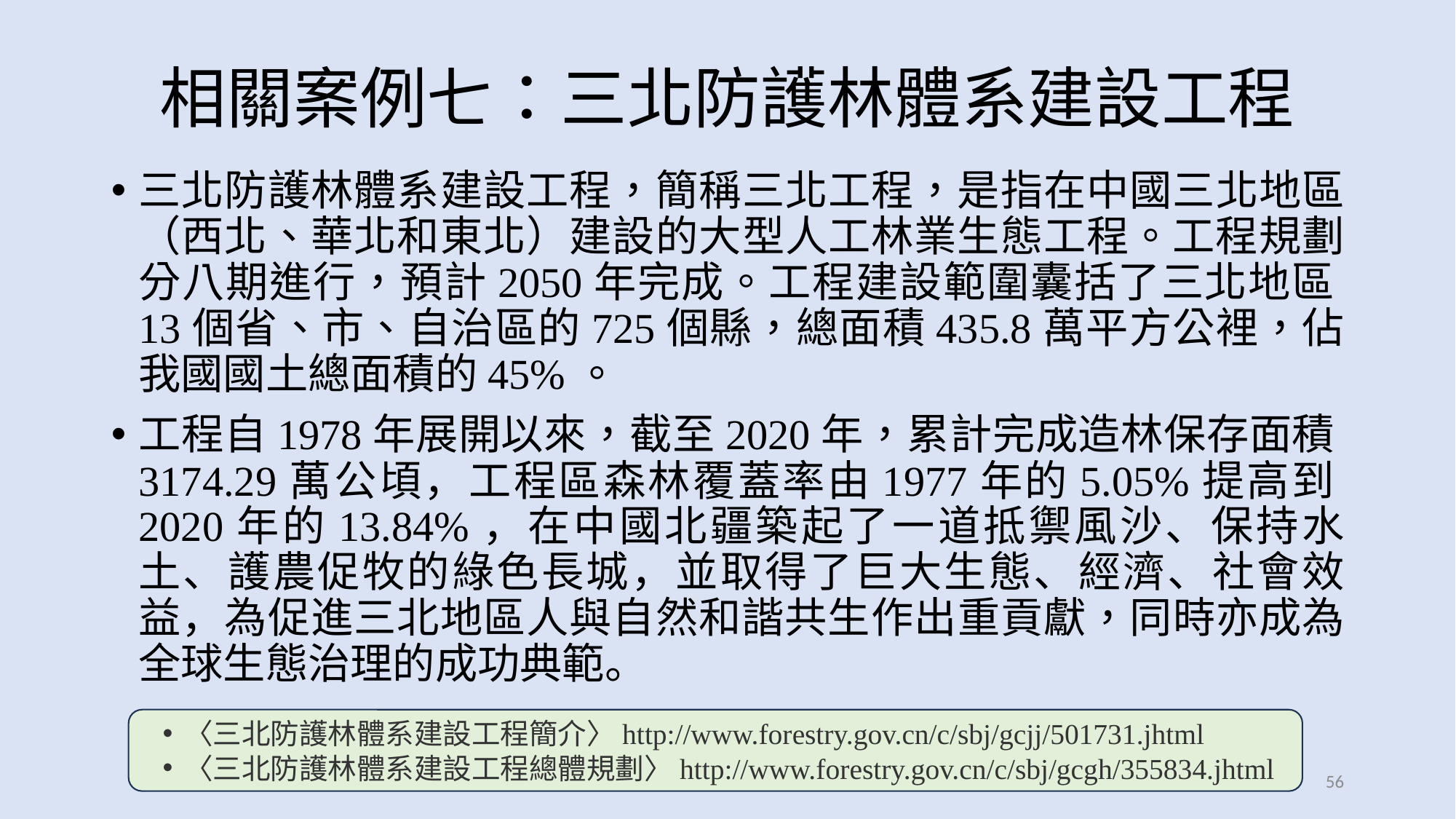

# 相關案例七：三北防護林體系建設工程
三北防護林體系建設工程，簡稱三北工程，是指在中國三北地區（西北、華北和東北）建設的大型人工林業生態工程。工程規劃分八期進行，預計2050年完成。工程建設範圍囊括了三北地區13個省、市、自治區的725個縣，總面積435.8萬平方公裡，佔我國國土總面積的45%。
工程自1978年展開以來，截至2020年，累計完成造林保存面積3174.29萬公頃，工程區森林覆蓋率由1977年的5.05%提高到2020年的13.84%，在中國北疆築起了一道抵禦風沙、保持水土、護農促牧的綠色長城，並取得了巨大生態、經濟、社會效益，為促進三北地區人與自然和諧共生作出重貢獻，同時亦成為全球生態治理的成功典範。
〈三北防護林體系建設工程簡介〉http://www.forestry.gov.cn/c/sbj/gcjj/501731.jhtml
〈三北防護林體系建設工程總體規劃〉http://www.forestry.gov.cn/c/sbj/gcgh/355834.jhtml
56